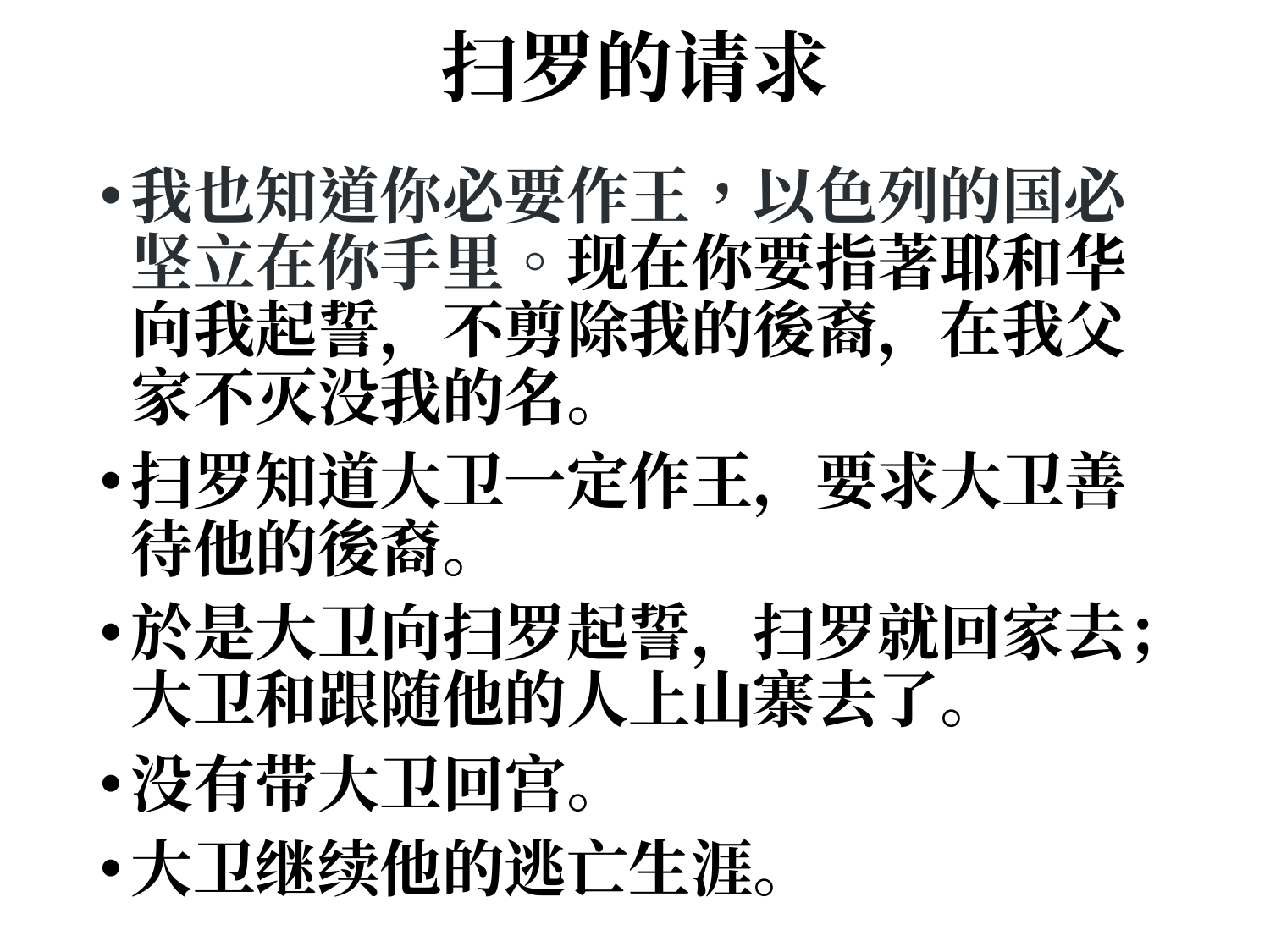

# 扫罗的请求
我也知道你必要作王，以色列的国必坚立在你手里。现在你要指著耶和华向我起誓，不剪除我的後裔，在我父家不灭没我的名。
扫罗知道大卫一定作王，要求大卫善待他的後裔。
於是大卫向扫罗起誓，扫罗就回家去；大卫和跟随他的人上山寨去了。
没有带大卫回宫。
大卫继续他的逃亡生涯。